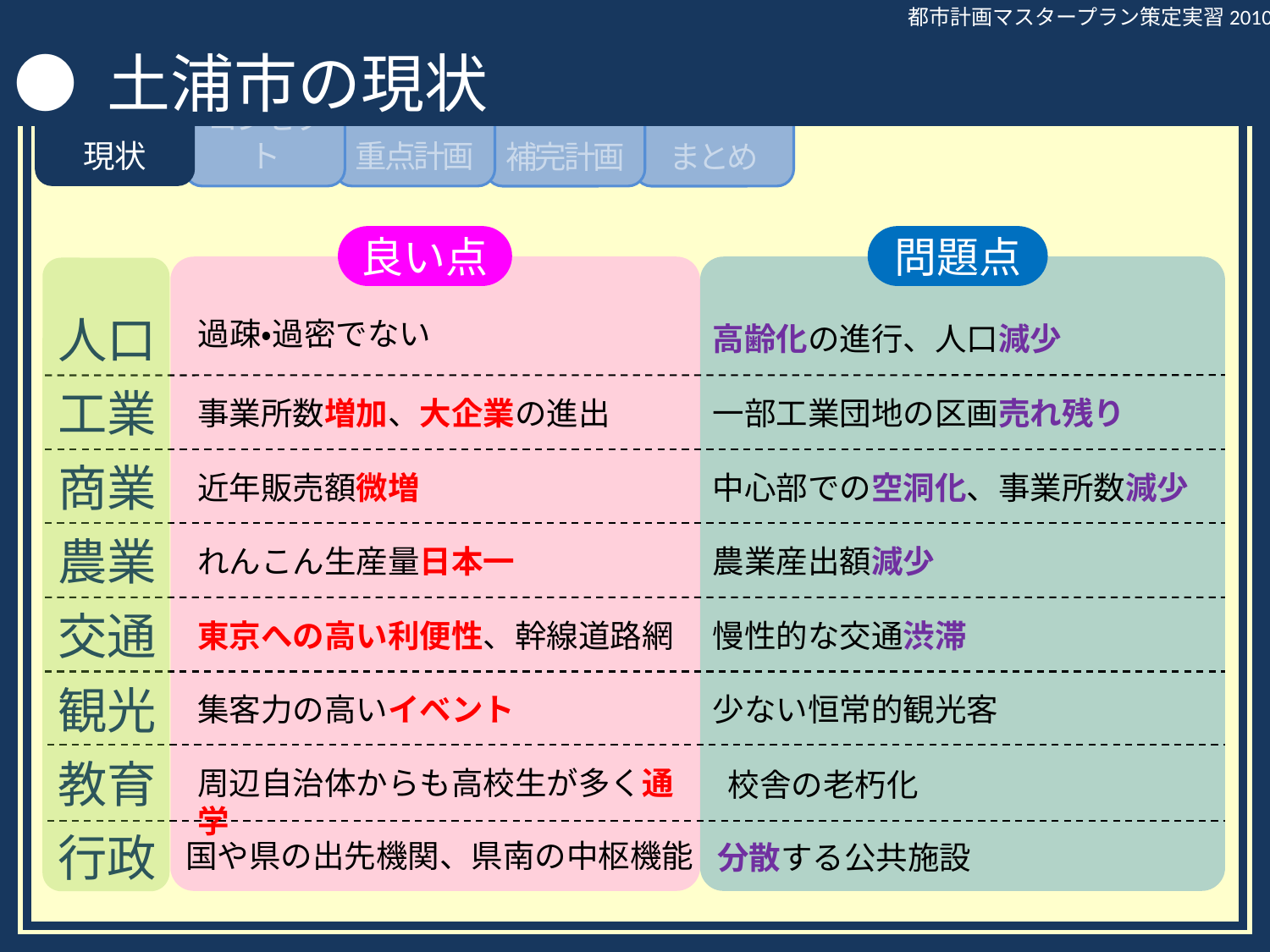

● 土浦市の現状
都市計画マスタープラン策定実習2010

現状
コンセプト
重点計画
補完計画
まとめ
良い点
問題点

人口
過疎・過密でない
高齢化の進行、人口減少
工業
事業所数増加、大企業の進出
一部工業団地の区画売れ残り
商業
近年販売額微増
中心部での空洞化、事業所数減少
農業
れんこん生産量日本一
農業産出額減少
交通
東京への高い利便性、幹線道路網
慢性的な交通渋滞
観光
集客力の高いイベント
少ない恒常的観光客
教育
周辺自治体からも高校生が多く通学
校舎の老朽化
行政
国や県の出先機関、県南の中枢機能
分散する公共施設